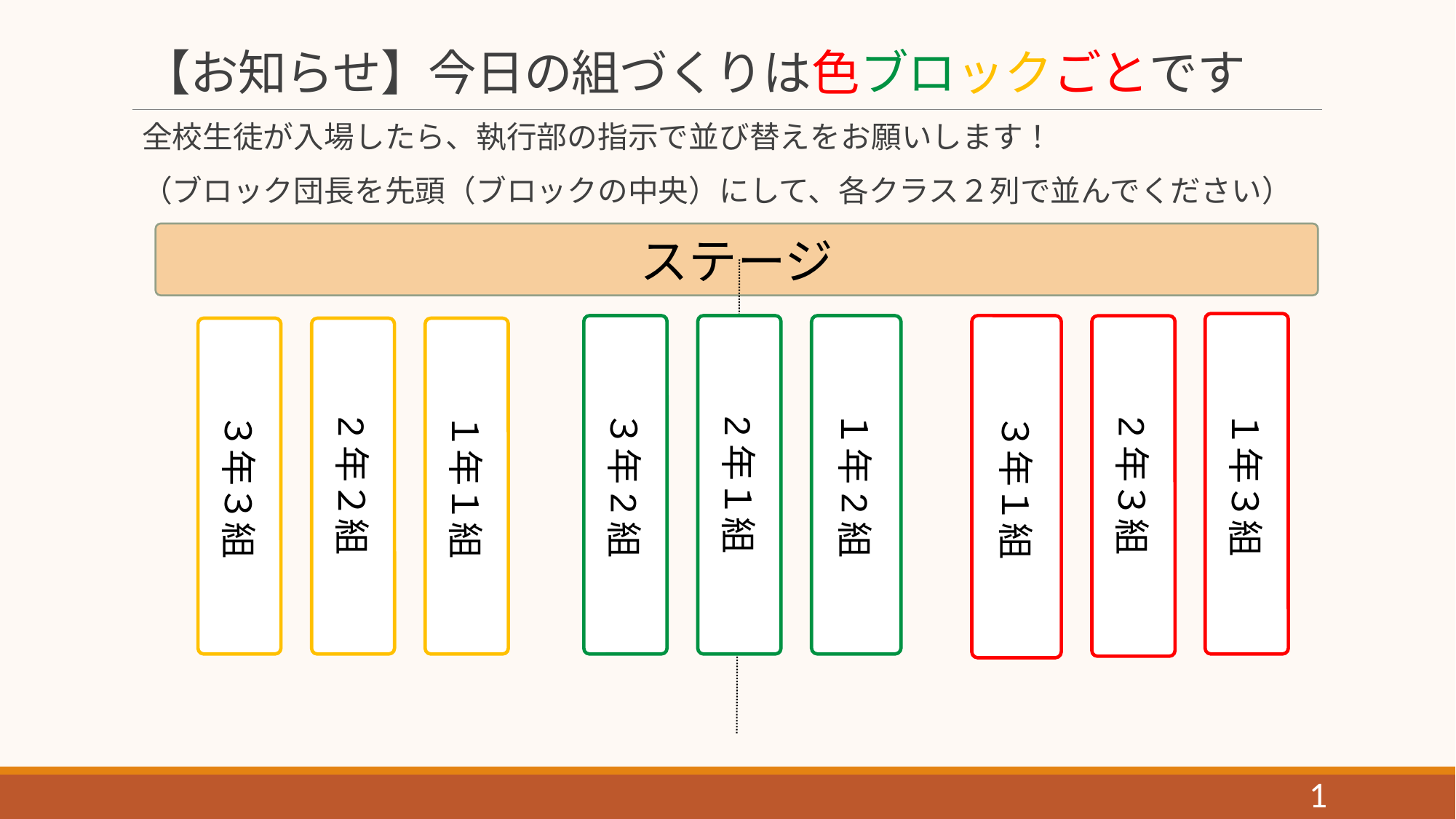

# 【お知らせ】今日の組づくりは色ブロックごとです
全校生徒が入場したら、執行部の指示で並び替えをお願いします！
（ブロック団長を先頭（ブロックの中央）にして、各クラス２列で並んでください）
ステージ
１年３組
３年2組
１年2組
３年１組
2年１組
2年３組
３年３組
2年２組
１年１組
1